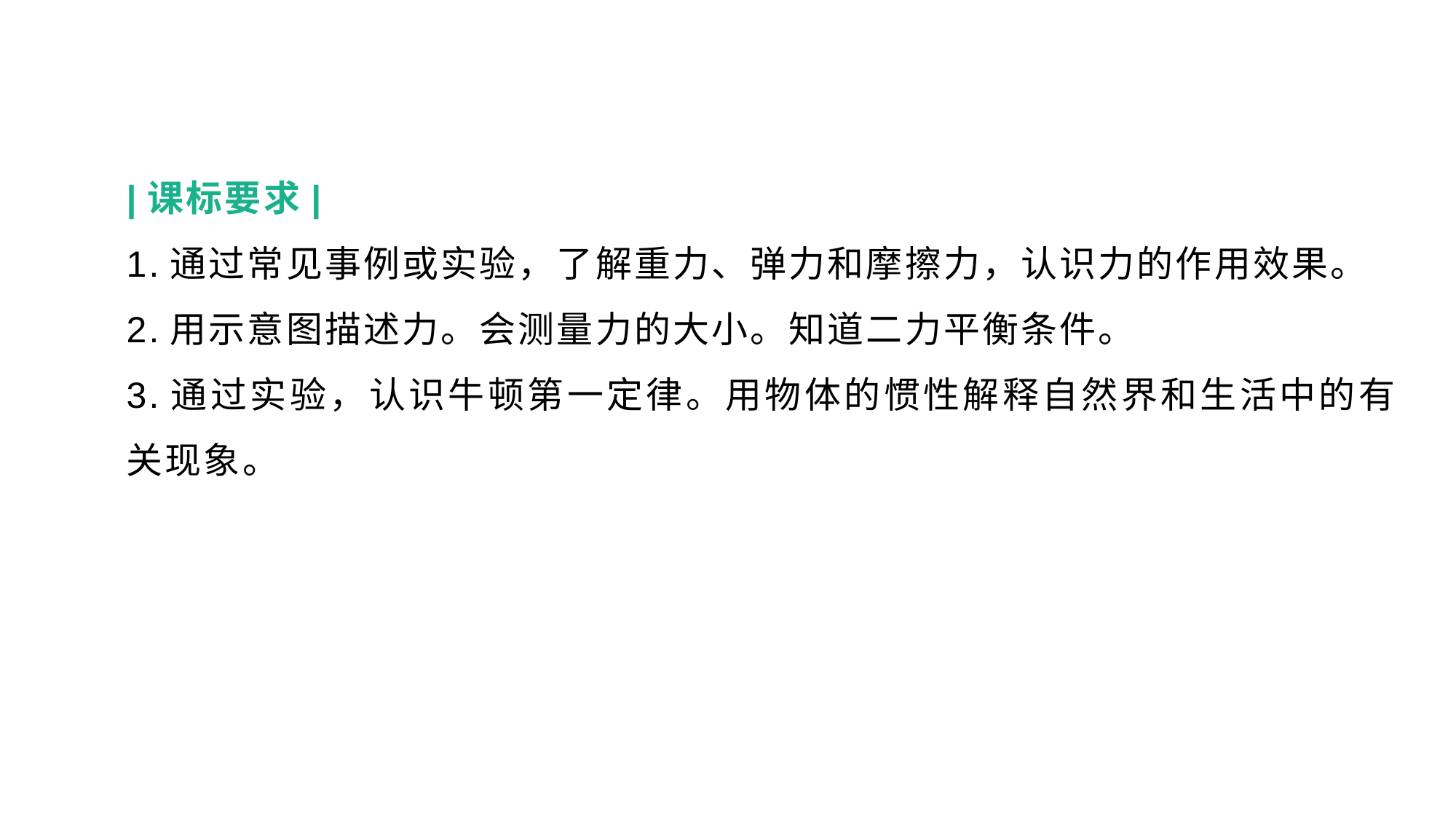

|课标要求|
1.通过常见事例或实验，了解重力、弹力和摩擦力，认识力的作用效果。
2.用示意图描述力。会测量力的大小。知道二力平衡条件。
3.通过实验，认识牛顿第一定律。用物体的惯性解释自然界和生活中的有关现象。
思维导图 构建体系